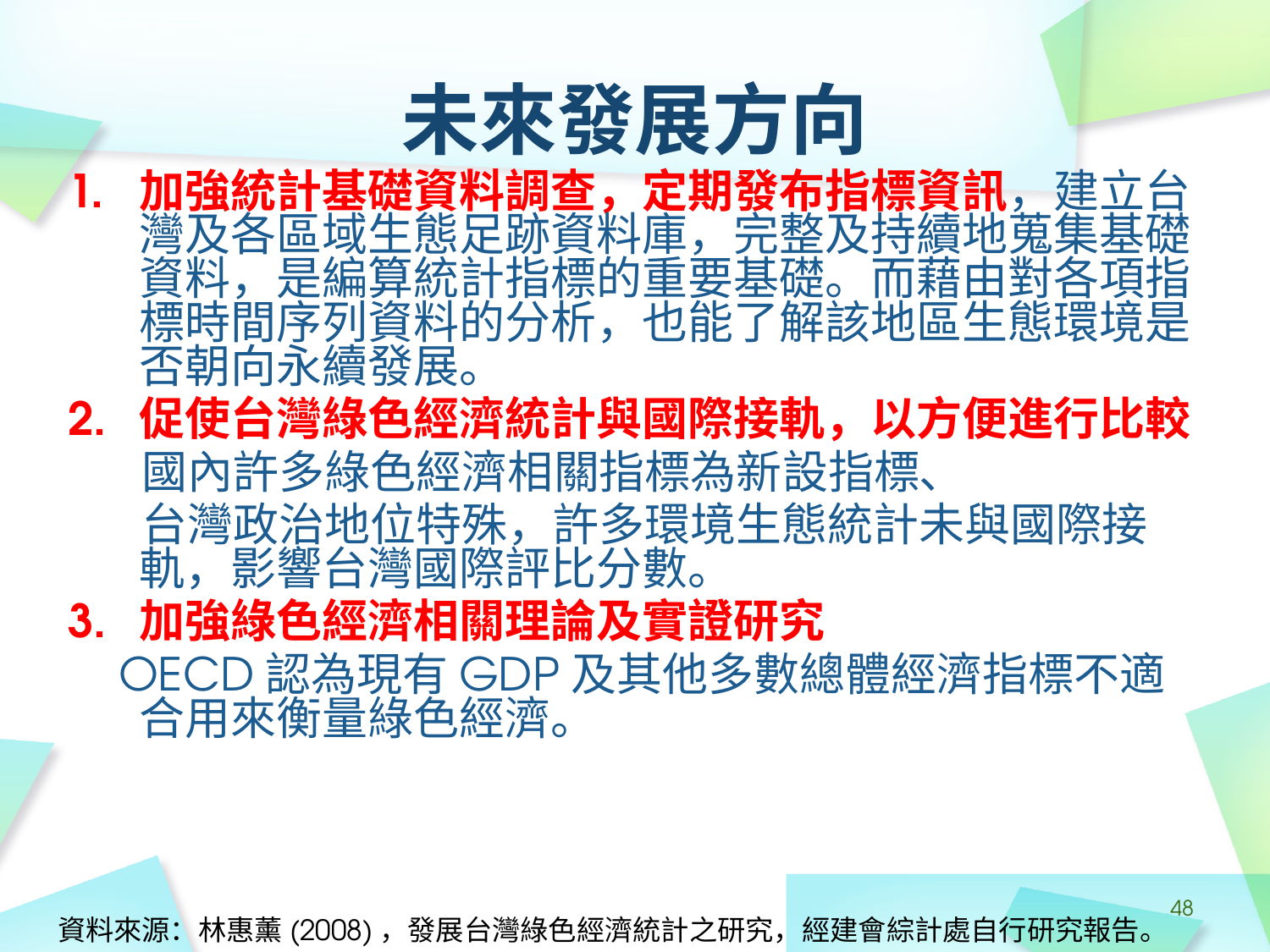

# 未來發展方向
加強統計基礎資料調查，定期發布指標資訊，建立台灣及各區域生態足跡資料庫，完整及持續地蒐集基礎資料，是編算統計指標的重要基礎。而藉由對各項指標時間序列資料的分析，也能了解該地區生態環境是否朝向永續發展。
促使台灣綠色經濟統計與國際接軌，以方便進行比較
     國內許多綠色經濟相關指標為新設指標、
     台灣政治地位特殊，許多環境生態統計未與國際接軌，影響台灣國際評比分數。
加強綠色經濟相關理論及實證研究
    OECD認為現有GDP及其他多數總體經濟指標不適合用來衡量綠色經濟。

48
資料來源：林惠薰(2008)，發展台灣綠色經濟統計之研究，經建會綜計處自行研究報告。